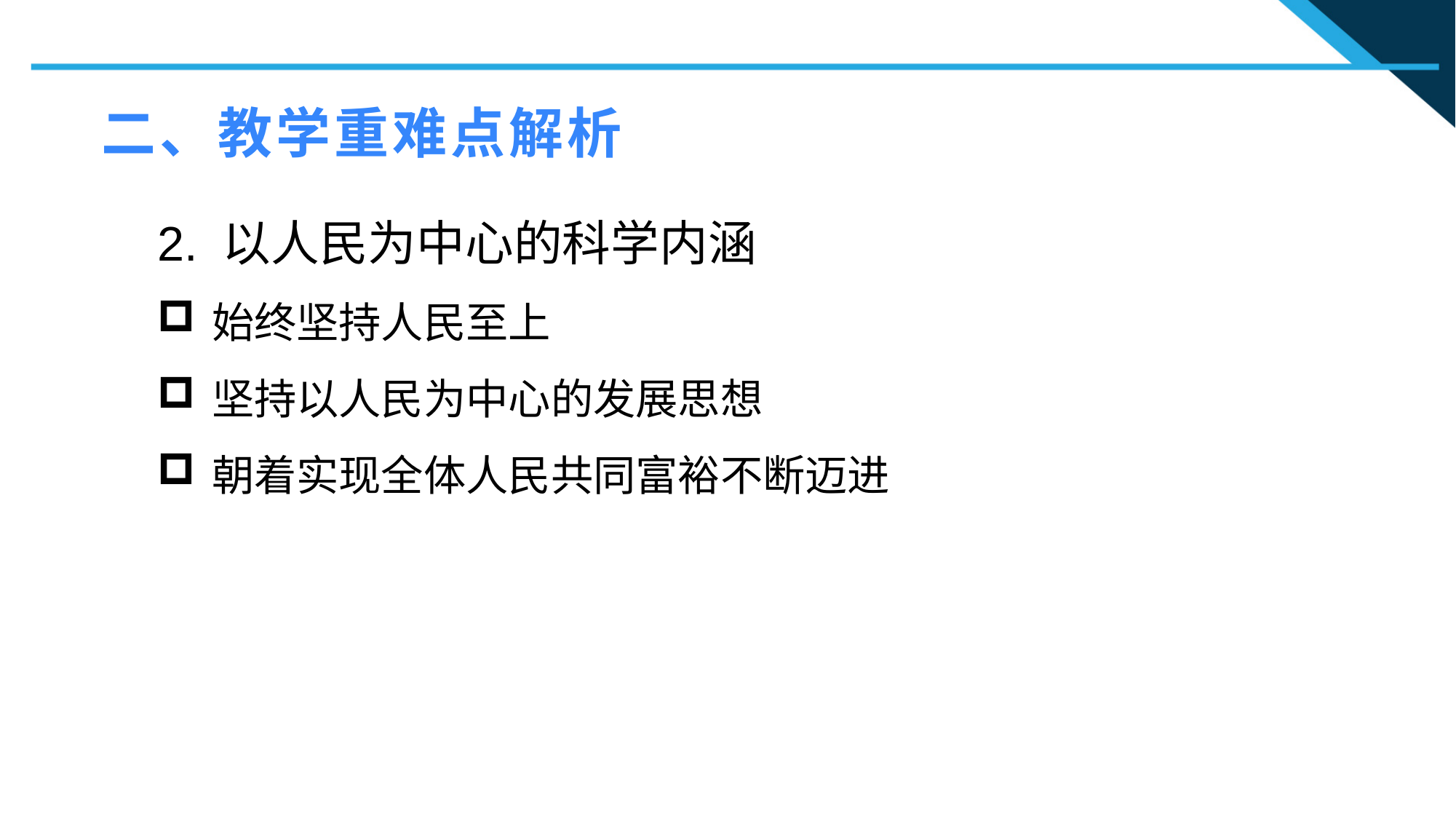

二、教学重难点解析
2. 以人民为中心的科学内涵
始终坚持人民至上
坚持以人民为中心的发展思想
朝着实现全体人民共同富裕不断迈进

1
2
2
n